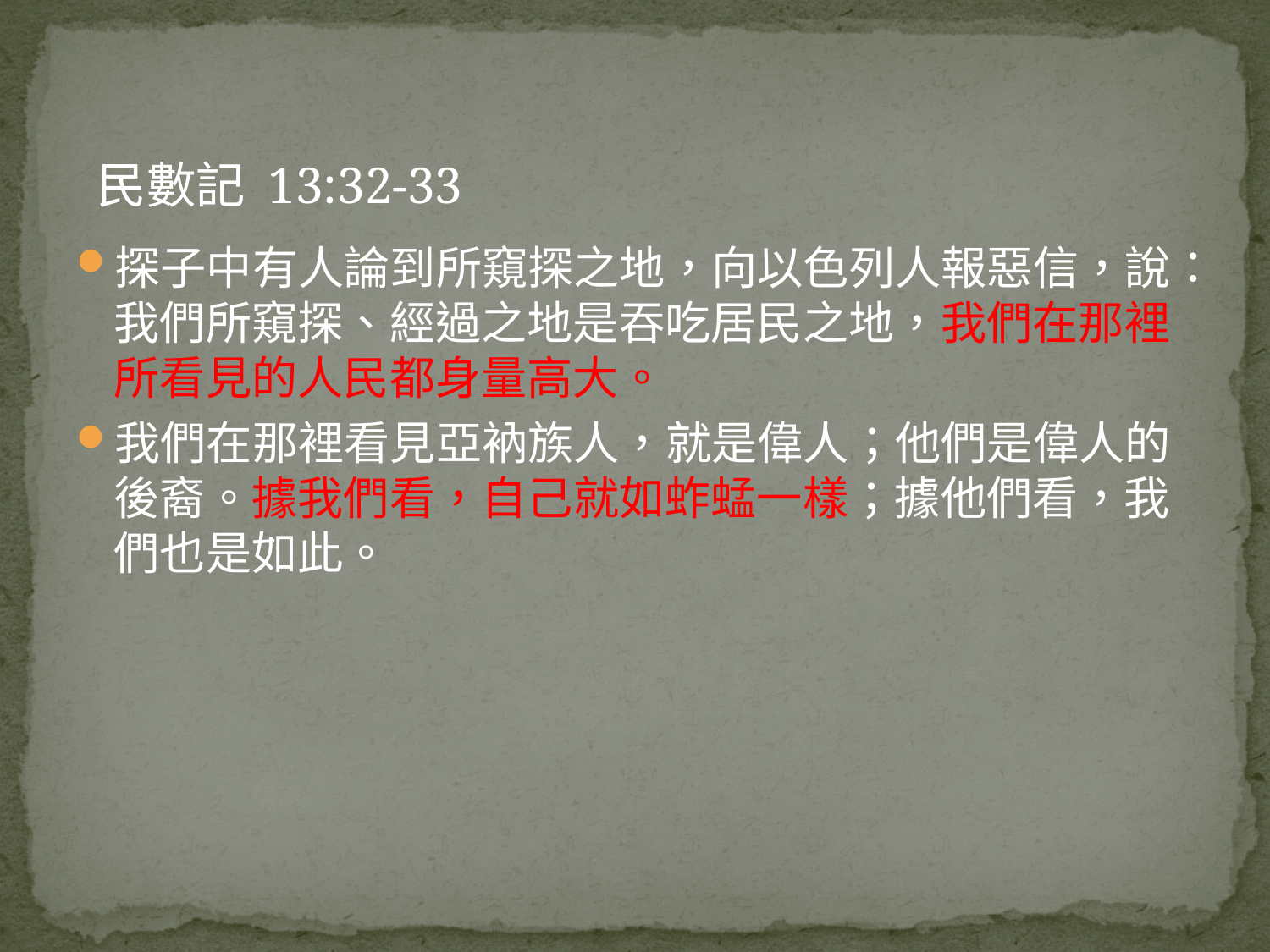

民數記 13:32-33
探子中有人論到所窺探之地，向以色列人報惡信，說：我們所窺探、經過之地是吞吃居民之地，我們在那裡所看見的人民都身量高大。
我們在那裡看見亞衲族人，就是偉人；他們是偉人的後裔。據我們看，自己就如蚱蜢一樣；據他們看，我們也是如此。